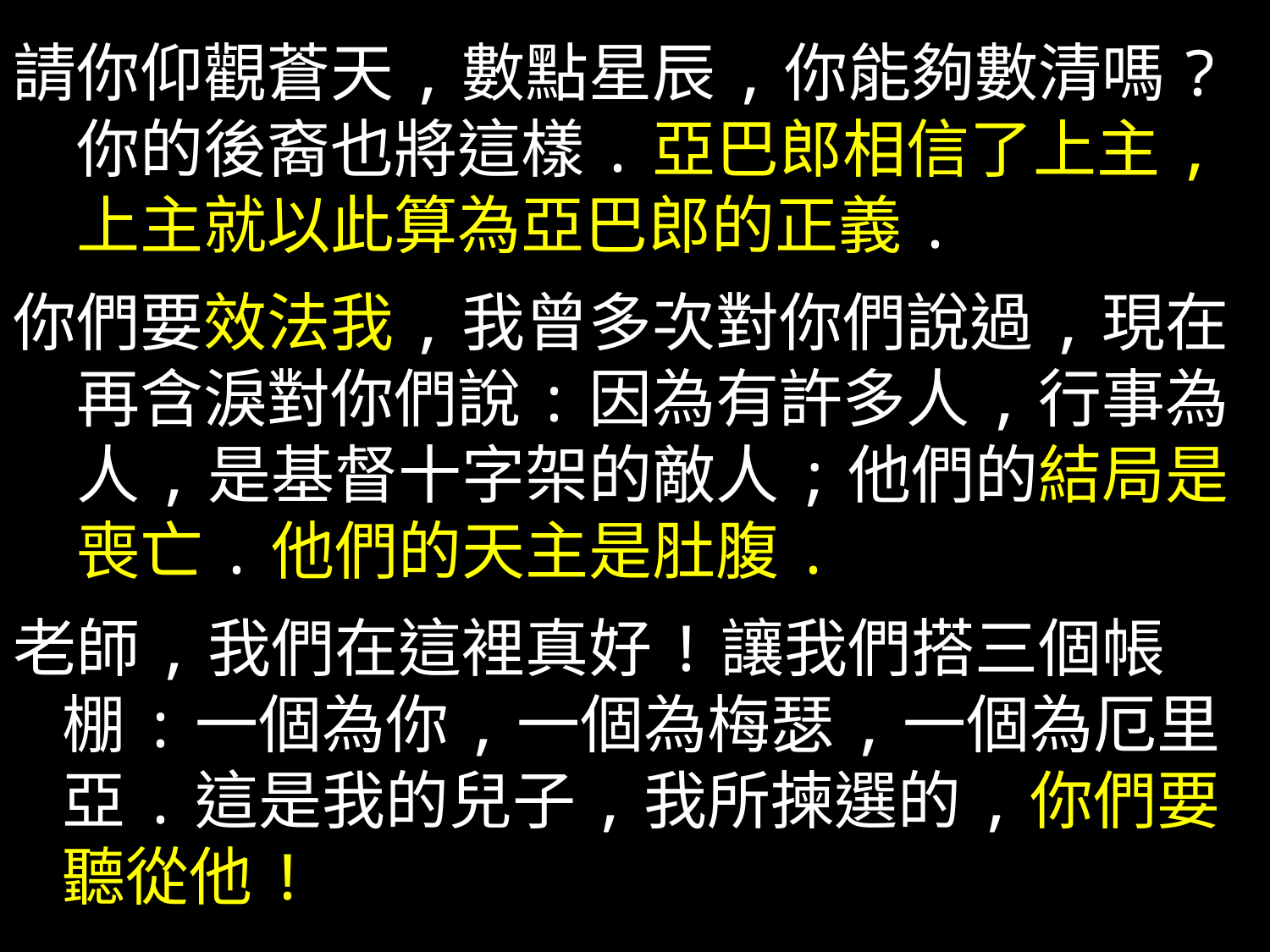

請你仰觀蒼天,數點星辰,你能夠數清嗎?你的後裔也將這樣.亞巴郎相信了上主,上主就以此算為亞巴郎的正義.
你們要效法我,我曾多次對你們說過,現在再含淚對你們說:因為有許多人,行事為人,是基督十字架的敵人;他們的結局是喪亡.他們的天主是肚腹.
老師,我們在這裡真好!讓我們搭三個帳棚:一個為你,一個為梅瑟,一個為厄里亞.這是我的兒子,我所揀選的,你們要聽從他!